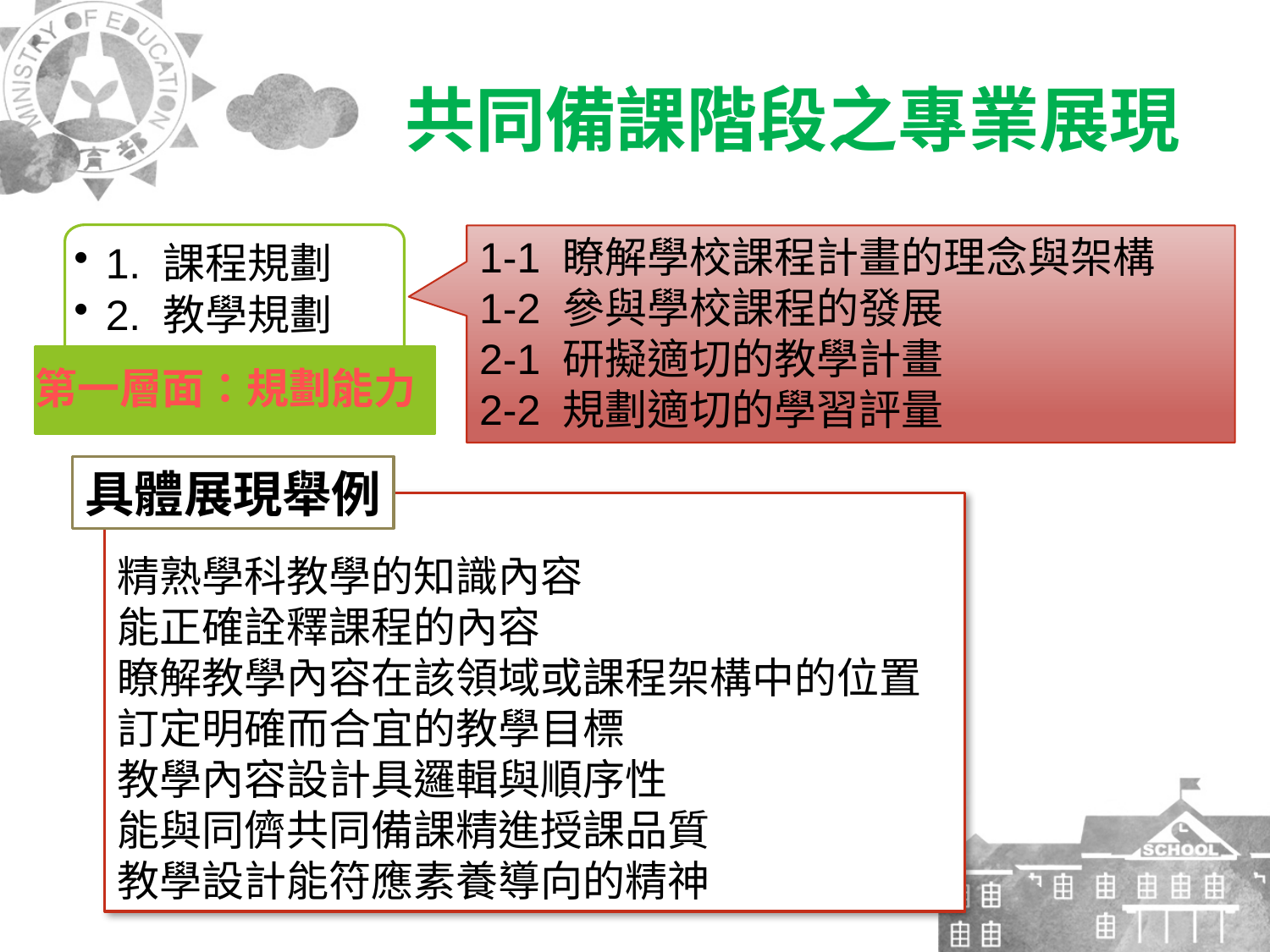

共同備課階段之專業展現
1. 課程規劃
2. 教學規劃
1-1 瞭解學校課程計畫的理念與架構
1-2 參與學校課程的發展
2-1 研擬適切的教學計畫
2-2 規劃適切的學習評量

第一層面：規劃能力
具體展現舉例

精熟學科教學的知識內容
能正確詮釋課程的內容
瞭解教學內容在該領域或課程架構中的位置
訂定明確而合宜的教學目標
教學內容設計具邏輯與順序性
能與同儕共同備課精進授課品質
教學設計能符應素養導向的精神